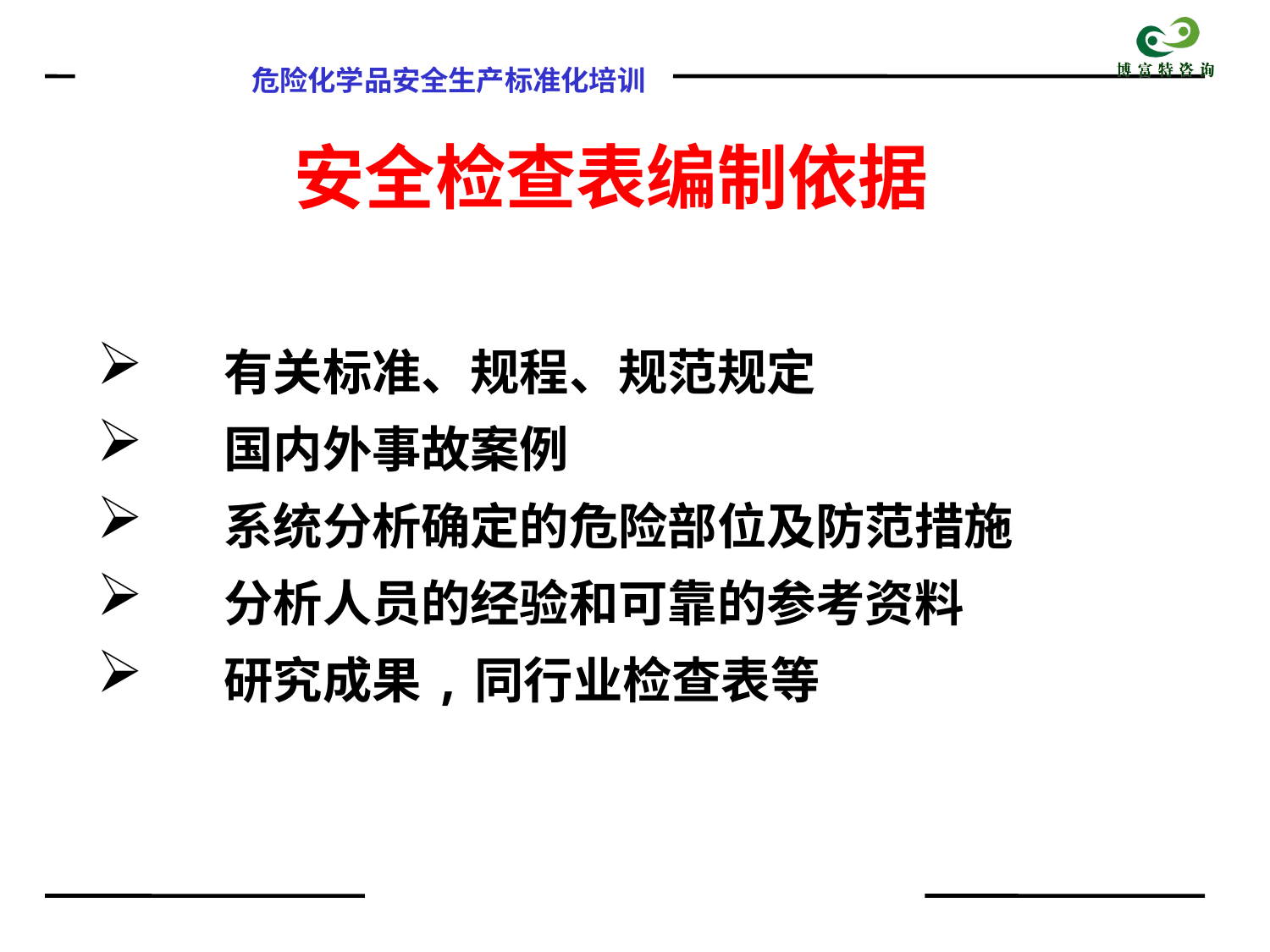

安全检查表编制依据
有关标准、规程、规范规定
国内外事故案例
系统分析确定的危险部位及防范措施
分析人员的经验和可靠的参考资料
研究成果,同行业检查表等